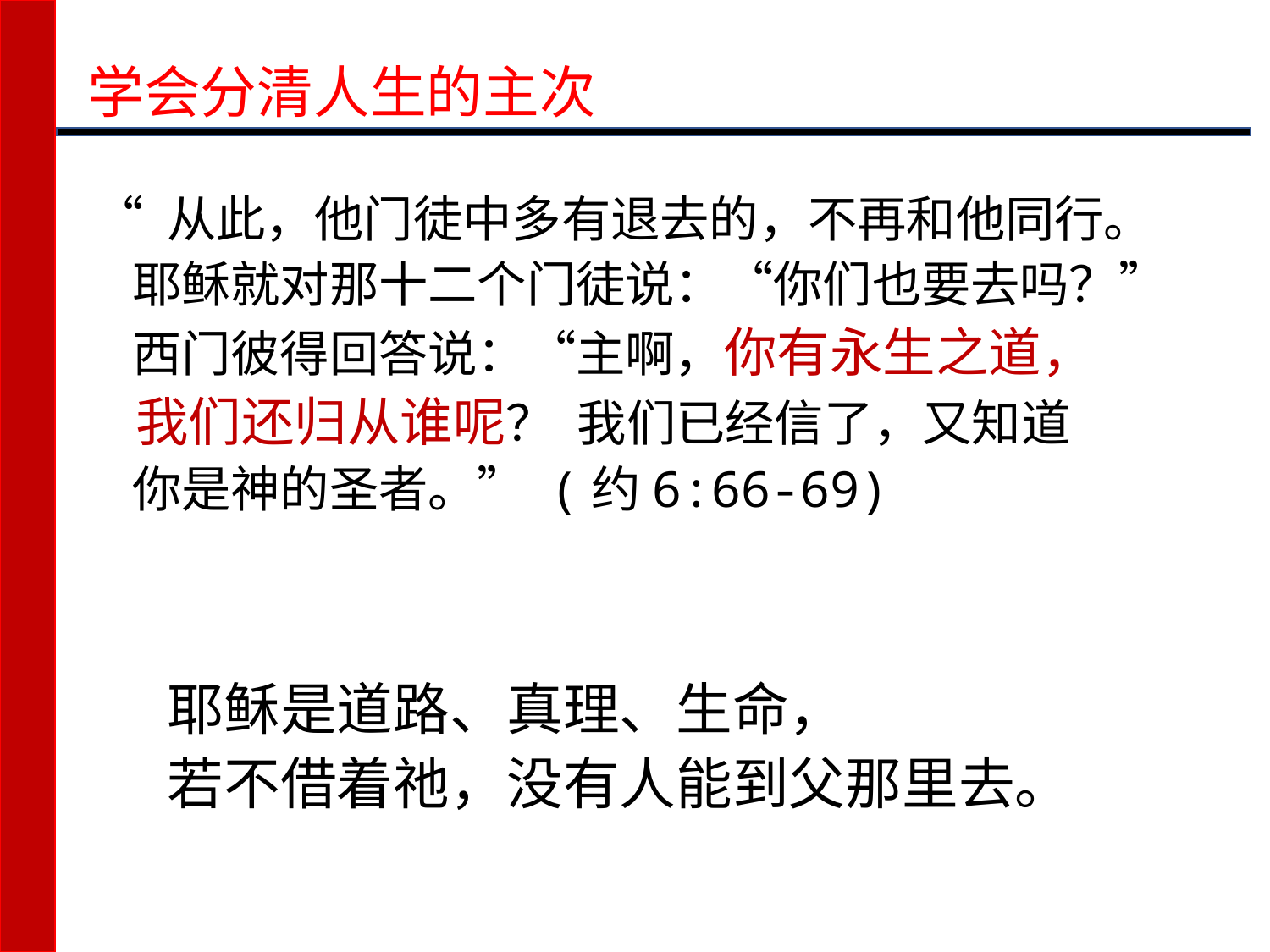

学会分清人生的主次

 “ 从此，他门徒中多有退去的，不再和他同行。
   耶稣就对那十二个门徒说：“你们也要去吗？”
   西门彼得回答说：“主啊，你有永生之道，
   我们还归从谁呢？  我们已经信了，又知道
   你是神的圣者。” (约6:66-69)
耶稣是道路、真理、生命，
若不借着祂，没有人能到父那里去。